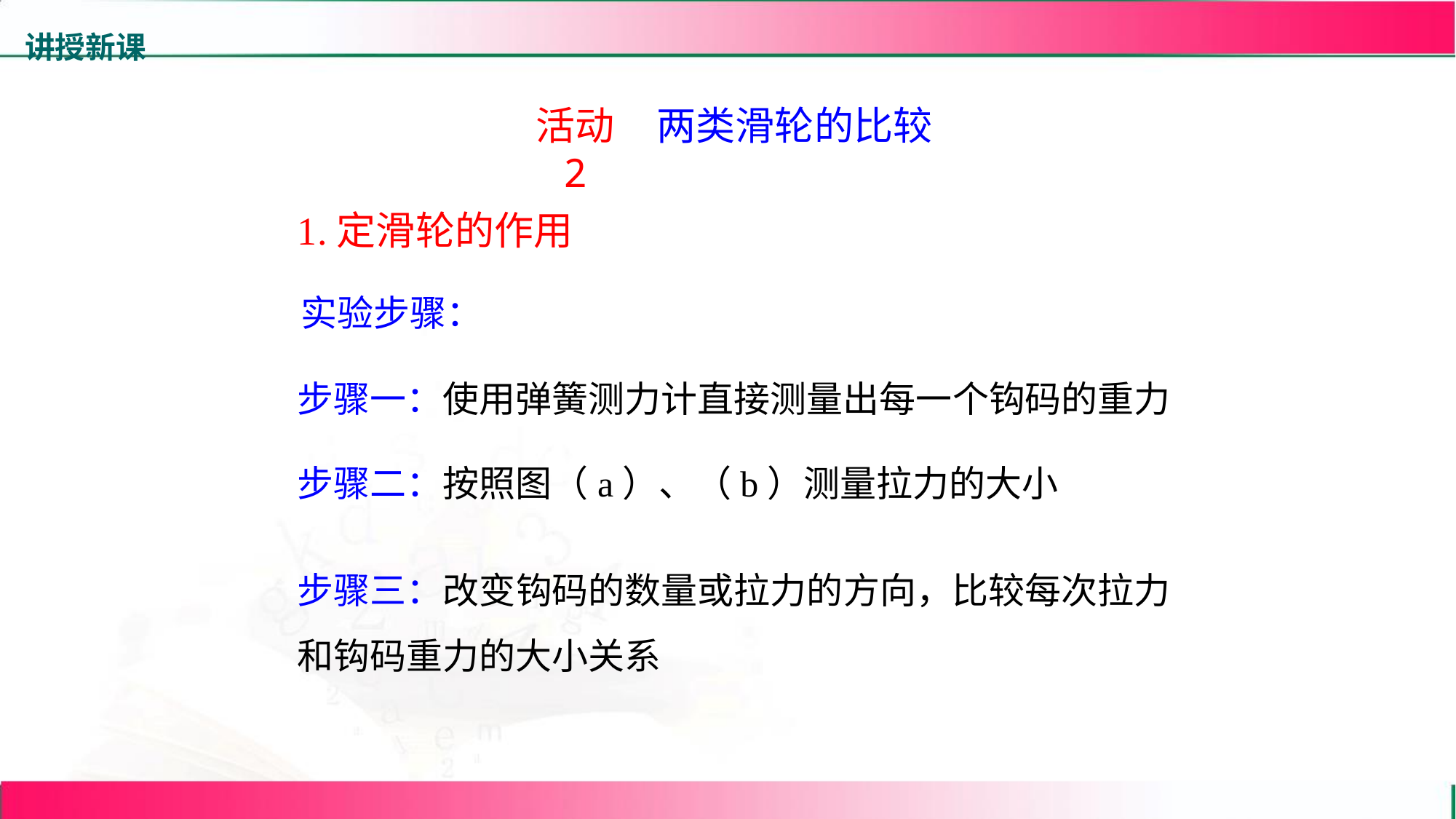

讲授新课
活动 2
两类滑轮的比较
1.定滑轮的作用
实验步骤：
步骤一：使用弹簧测力计直接测量出每一个钩码的重力
步骤二：按照图（a）、（b）测量拉力的大小
步骤三：改变钩码的数量或拉力的方向，比较每次拉力和钩码重力的大小关系